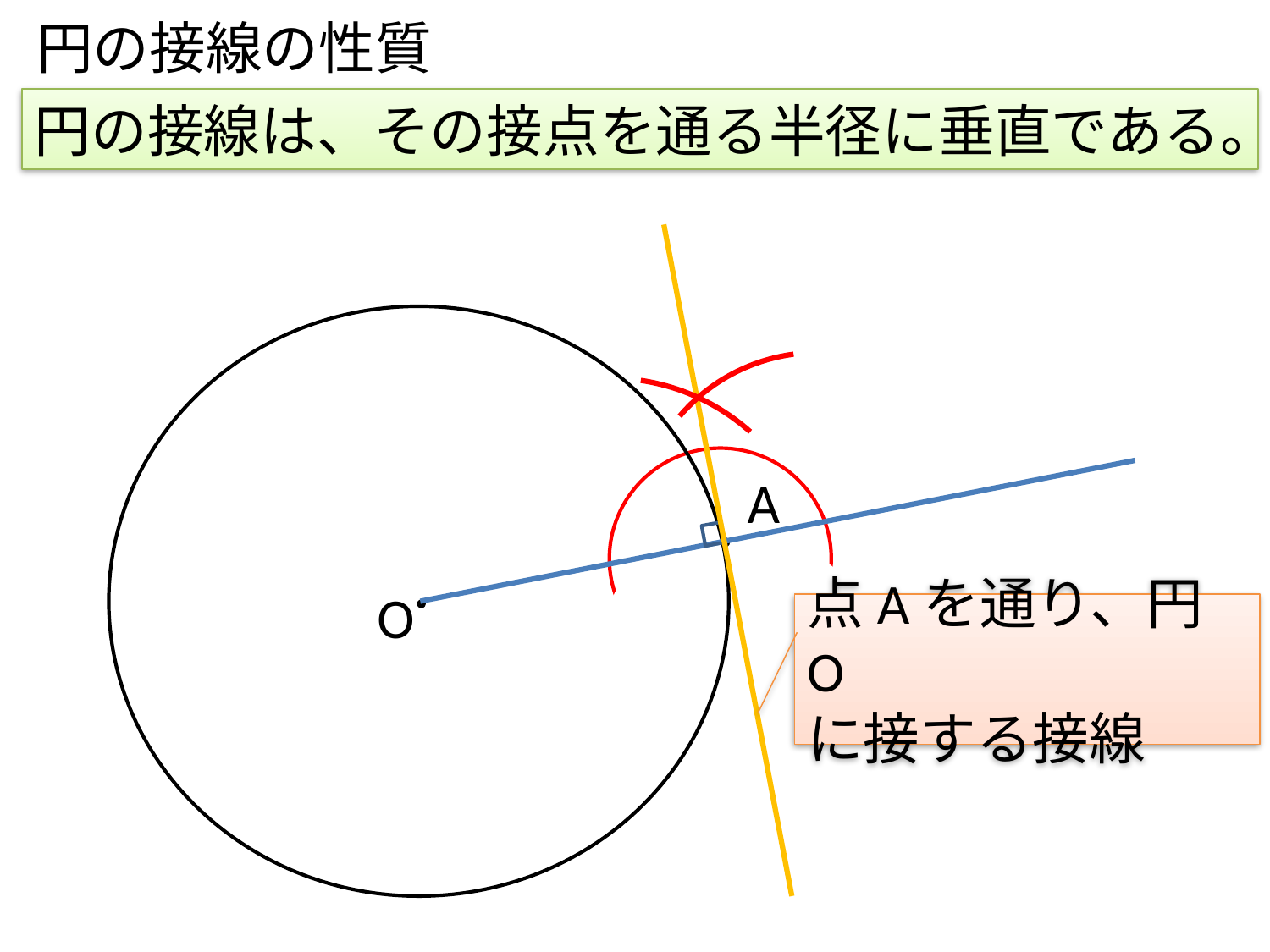

円の接線の性質
円の接線は、その接点を通る半径に垂直である。

A

O
点Aを通り、円O
に接する接線